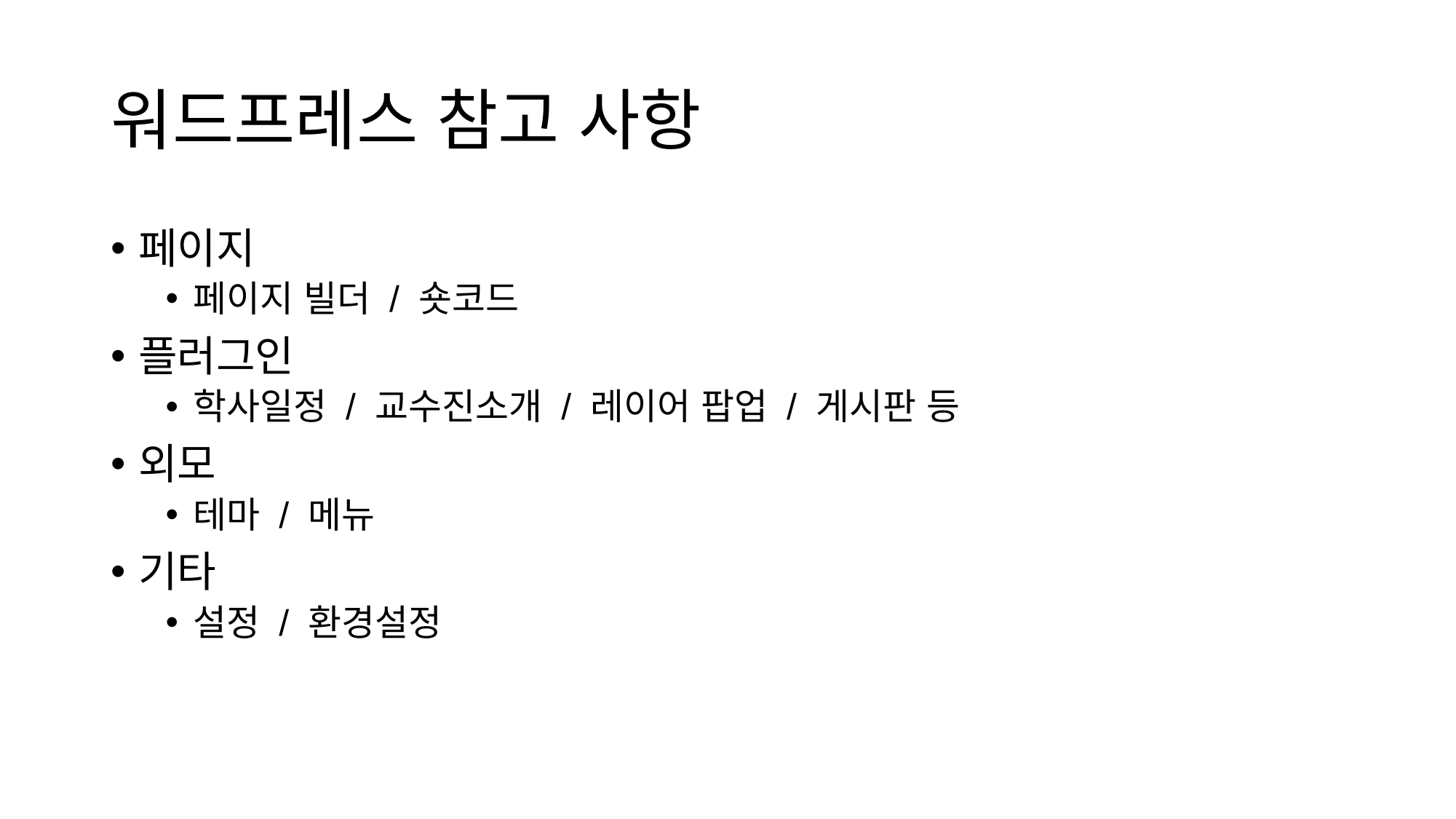

# 워드프레스 참고 사항
페이지
페이지 빌더 / 숏코드
플러그인
학사일정 / 교수진소개 / 레이어 팝업 / 게시판 등
외모
테마 / 메뉴
기타
설정 / 환경설정